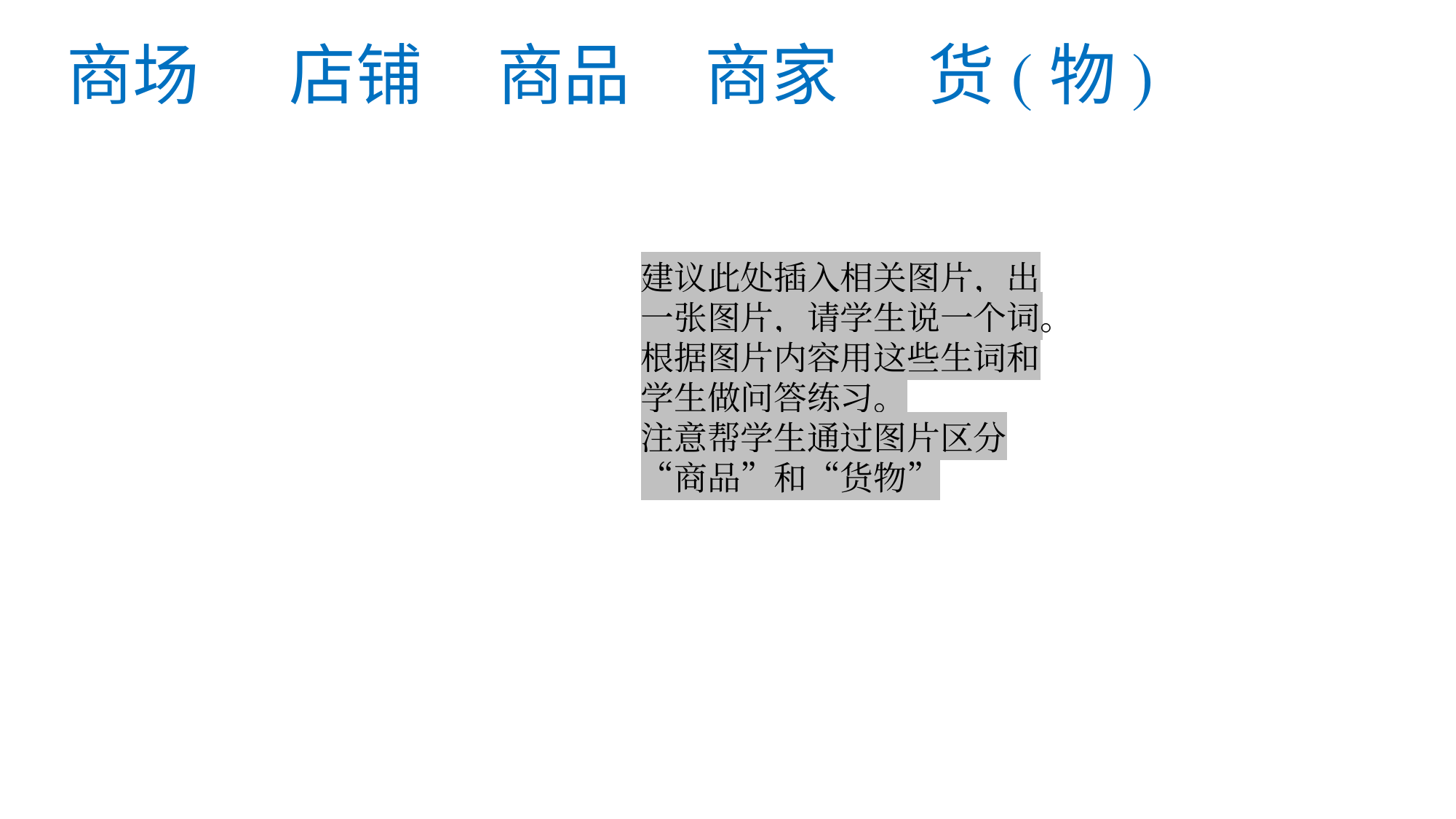

# 商场      店铺     商品     商家      货(物)
建议此处插入相关图片，出一张图片，请学生说一个词。根据图片内容用这些生词和学生做问答练习。
注意帮学生通过图片区分“商品”和“货物”